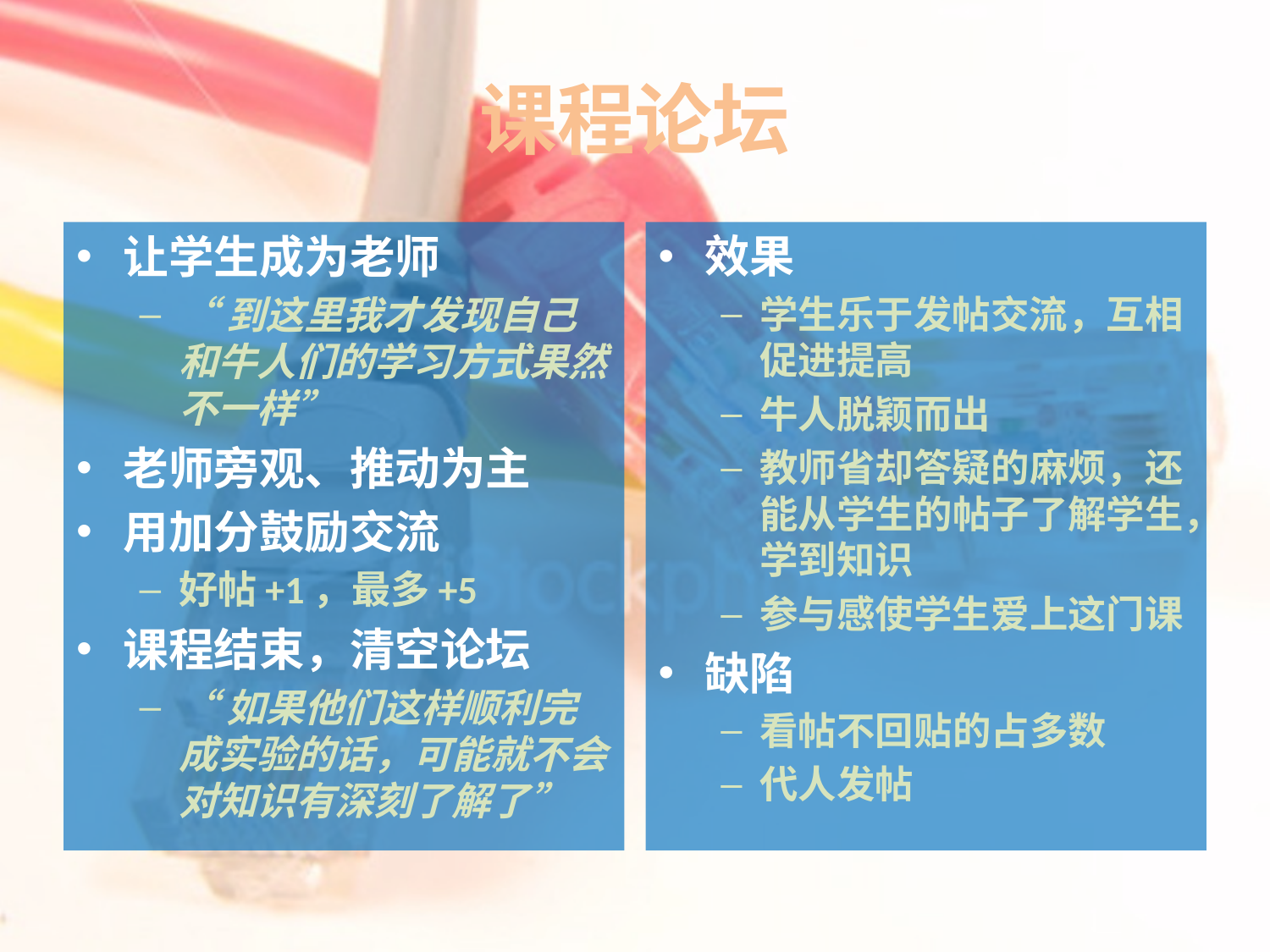

# 课程论坛
让学生成为老师
“到这里我才发现自己和牛人们的学习方式果然不一样”
老师旁观、推动为主
用加分鼓励交流
好帖+1，最多+5
课程结束，清空论坛
“如果他们这样顺利完成实验的话，可能就不会对知识有深刻了解了”

效果
学生乐于发帖交流，互相促进提高
牛人脱颖而出
教师省却答疑的麻烦，还能从学生的帖子了解学生，学到知识
参与感使学生爱上这门课
缺陷
看帖不回贴的占多数
代人发帖